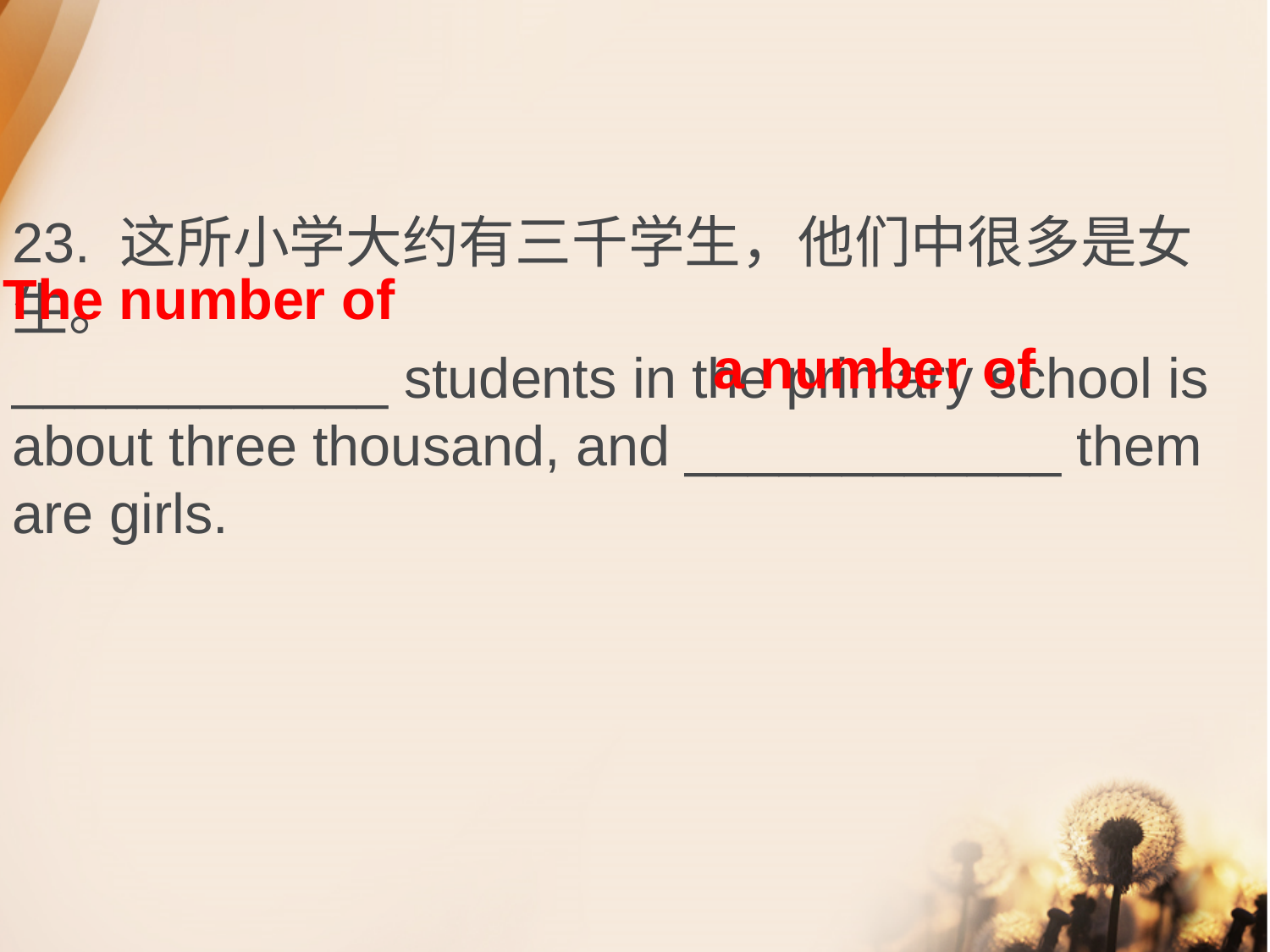

23. 这所小学大约有三千学生，他们中很多是女生。
____________ students in the primary school is about three thousand, and ____________ them are girls.
 The number of
 a number of